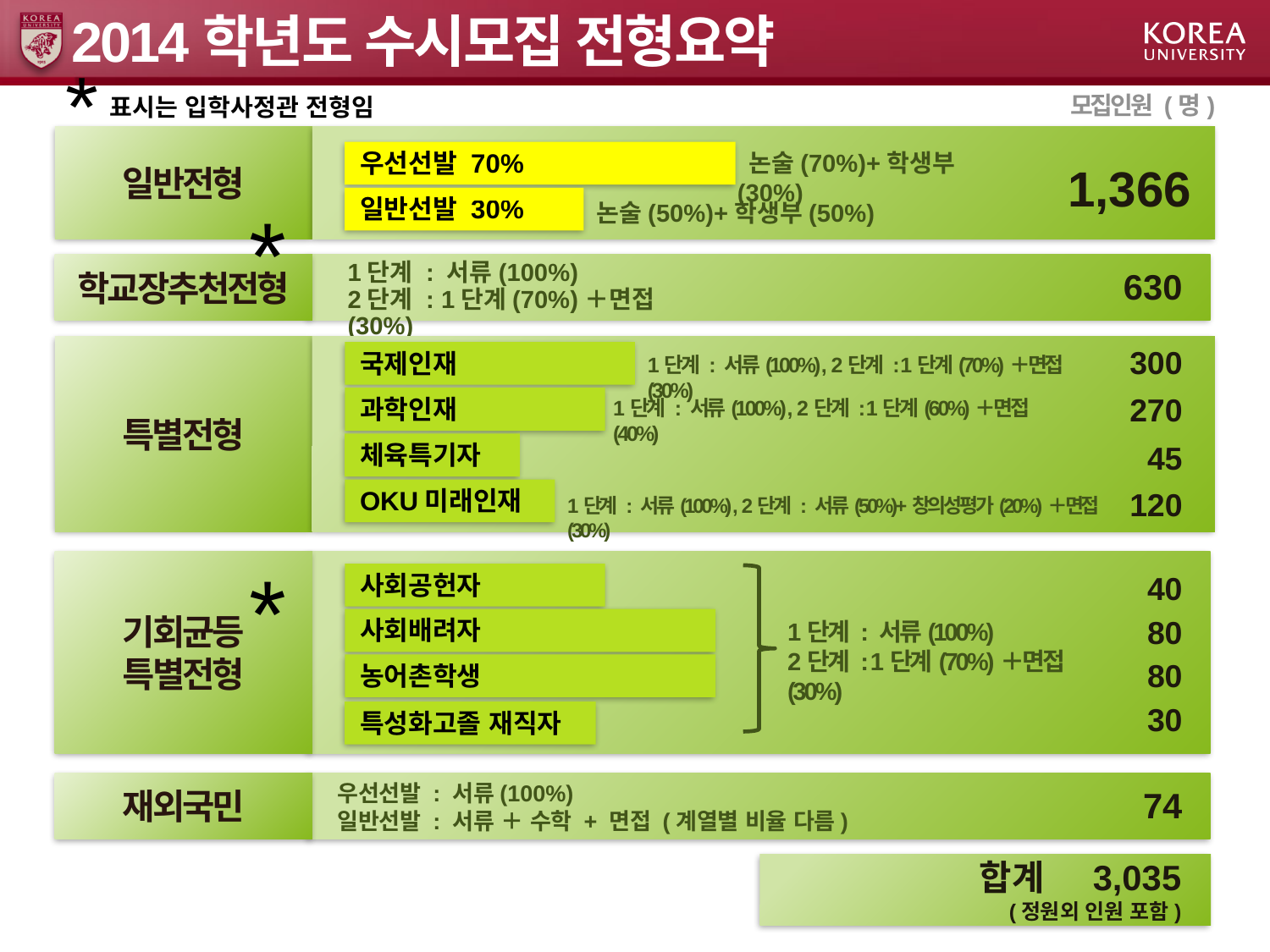

# 2014학년도 수시모집 전형요약
*
표시는 입학사정관 전형임
모집인원 (명)
일반전형

 논술(70%)+학생부(30%)
우선선발 70%
1,366
*
일반선발 30%
논술(50%)+학생부(50%)
학교장추천전형

1단계 : 서류(100%)
2단계 : 1단계(70%)＋면접(30%)
630
특별전형

300
1단계 : 서류(100%) ,  2단계 : 1단계(70%)＋면접(30%)
국제인재
270
1단계 : 서류(100%) ,  2단계 : 1단계(60%)＋면접(40%)
과학인재
45
체육특기자
120
OKU미래인재
1단계 : 서류(100%) ,  2단계 : 서류(50%)+창의성평가(20%)＋면접(30%)
*
기회균등
특별전형

40

사회공헌자
80
1단계 : 서류(100%)
2단계 : 1단계(70%)＋면접(30%)
사회배려자
80
농어촌학생
30
특성화고졸 재직자
재외국민

우선선발 : 서류(100%)
일반선발 : 서류 ＋ 수학 + 면접 (계열별 비율 다름)
74
합계    3,035
(정원외 인원 포함)